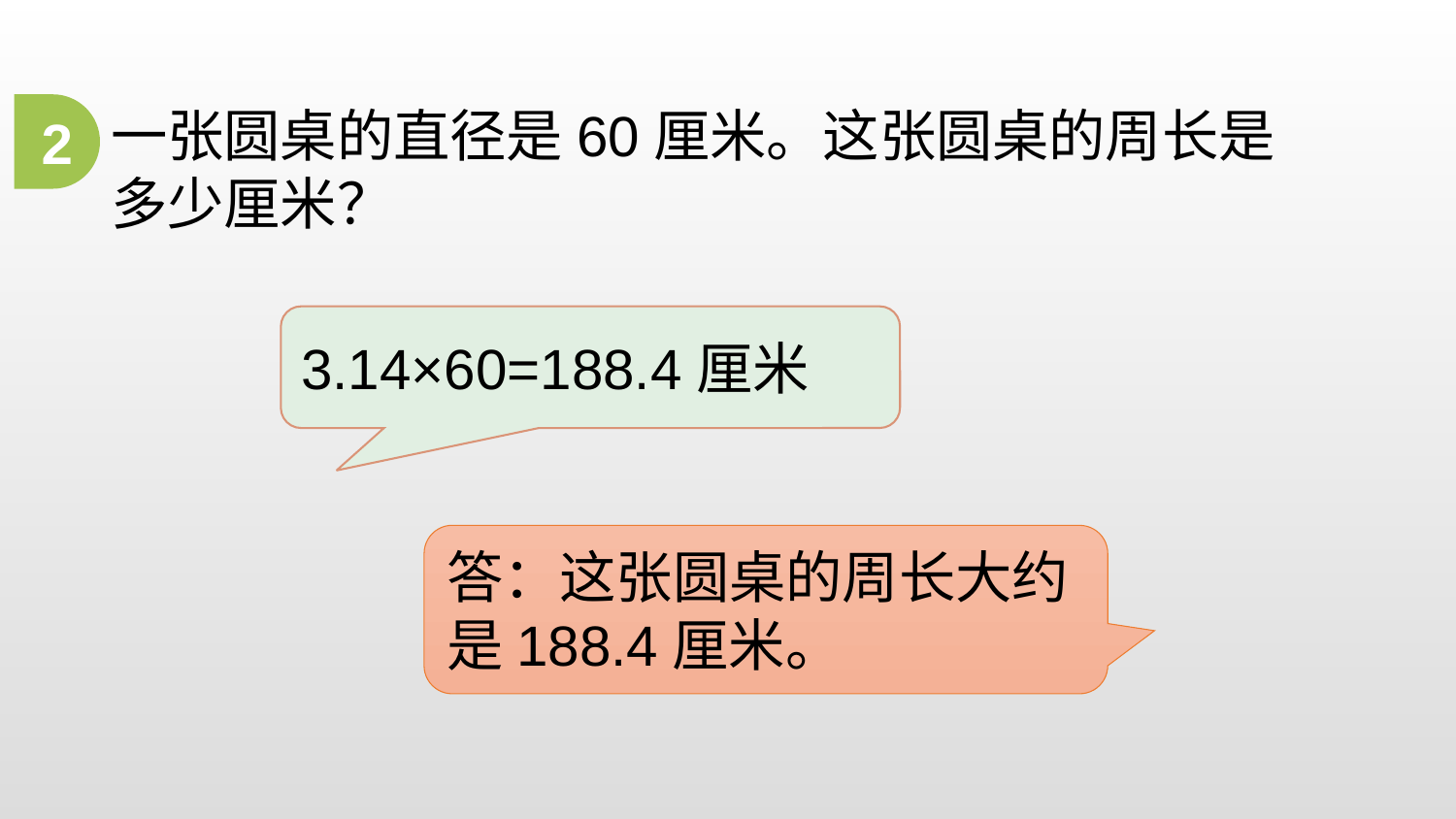

2
一张圆桌的直径是60厘米。这张圆桌的周长是多少厘米？
3.14×60=188.4厘米
答：这张圆桌的周长大约是188.4厘米。